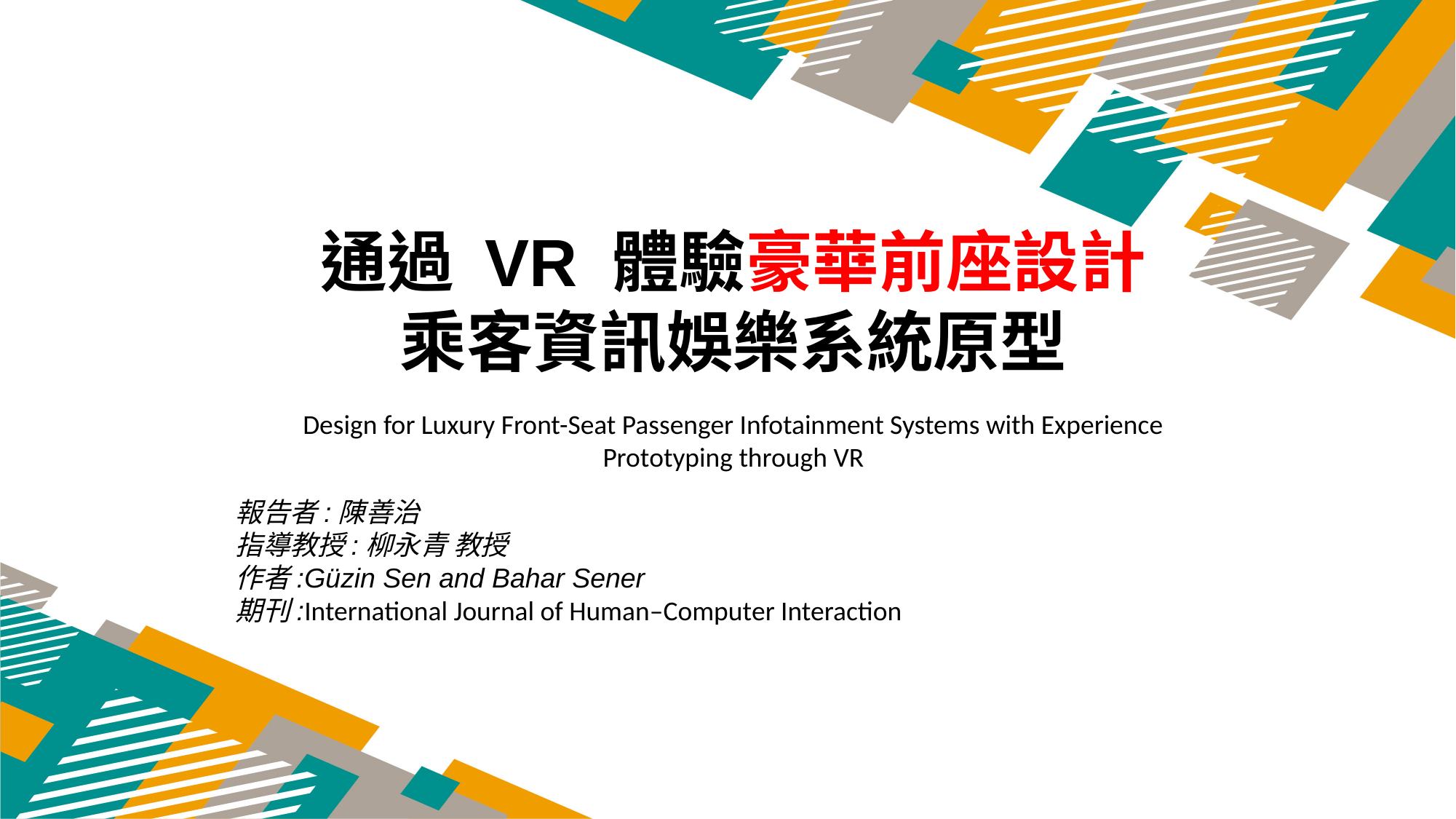

通過 VR 體驗豪華前座設計乘客資訊娛樂系統原型
Design for Luxury Front-Seat Passenger Infotainment Systems with Experience Prototyping through VR
報告者:陳善治
指導教授:柳永青 教授
作者:Güzin Sen and Bahar Sener
期刊:International Journal of Human–Computer Interaction